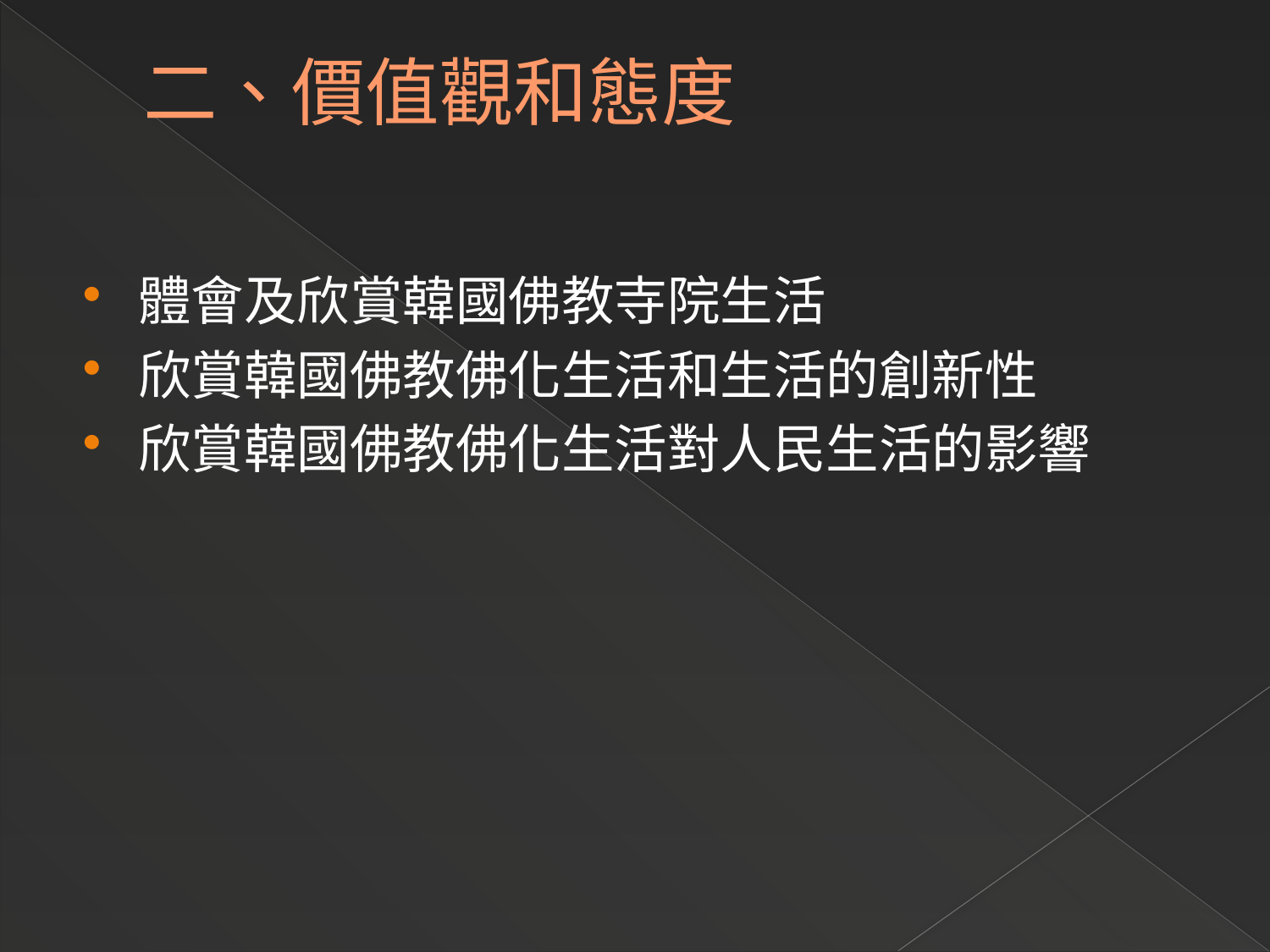

# 二、價值觀和態度
體會及欣賞韓國佛教寺院生活
欣賞韓國佛教佛化生活和生活的創新性
欣賞韓國佛教佛化生活對人民生活的影響